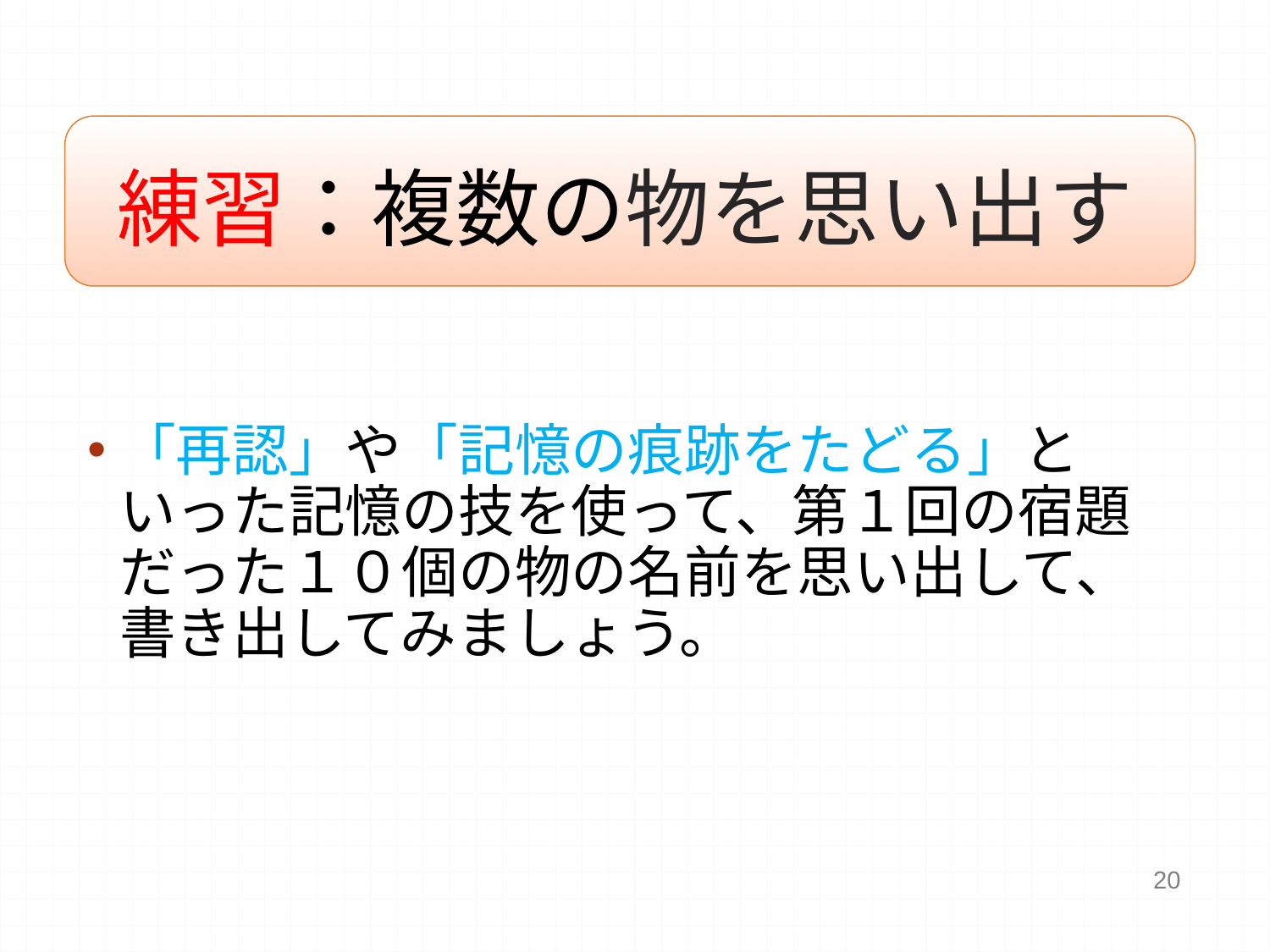

# 練習：複数の物を思い出す

「再認」や「記憶の痕跡をたどる」といった記憶の技を使って、第１回の宿題だった１０個の物の名前を思い出して、書き出してみましょう。
20